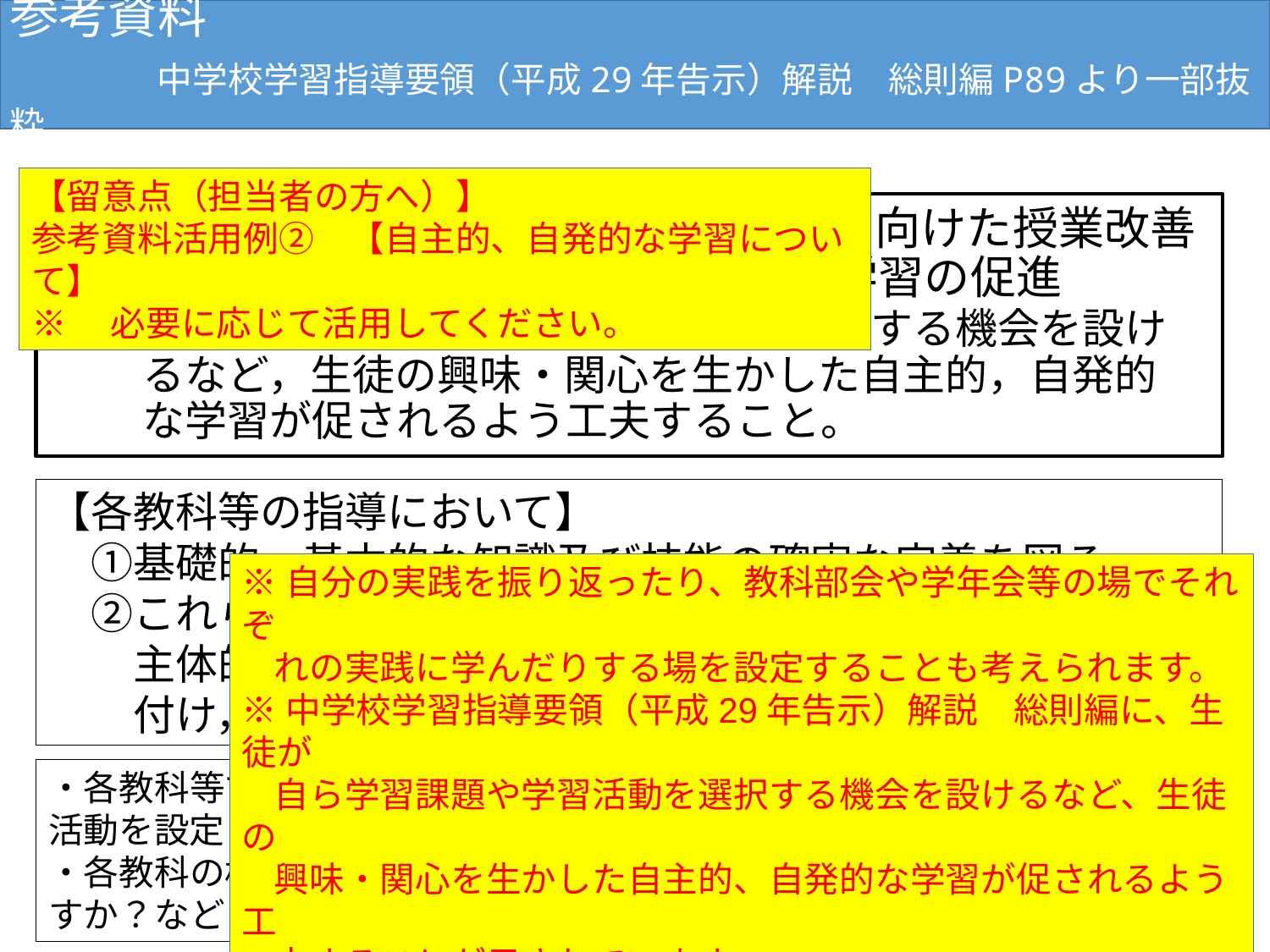

参考資料
　　　中学校学習指導要領（平成29年告示）解説　総則編P89より一部抜粋
【留意点（担当者の方へ）】
参考資料活用例②　【自主的、自発的な学習について】
※　必要に応じて活用してください。
# １　主体的・対話的で深い学びの実現に向けた授業改善 （6）課題選択及び自主的，自発的な学習の促進 　　 生徒が自ら学習課題や学習活動を選択する機会を設け 　　 るなど，生徒の興味・関心を生かした自主的，自発的 　　 な学習が促されるよう工夫すること。
【各教科等の指導において】
　①基礎的・基本的な知識及び技能の確実な定着を図る
　②これらの活用を図る学習活動を行うに当たって，生徒が
　　主体的に自分の生活体験や興味・関心をもとに課題を見
　　付け，自分なりに方法を選択して解決に取り組む
※自分の実践を振り返ったり、教科部会や学年会等の場でそれぞ
   れの実践に学んだりする場を設定することも考えられます。
※中学校学習指導要領（平成29年告示）解説　総則編に、生徒が
   自ら学習課題や学習活動を選択する機会を設けるなど、生徒の
   興味・関心を生かした自主的、自発的な学習が促されるよう工
   夫することが示されています。
・各教科等では、どのようなことに気を付けて、自主的、自発的な学習活動を設定していますか？
・各教科の枠を超えて取り組めることとして、どのようなものがありますか？など